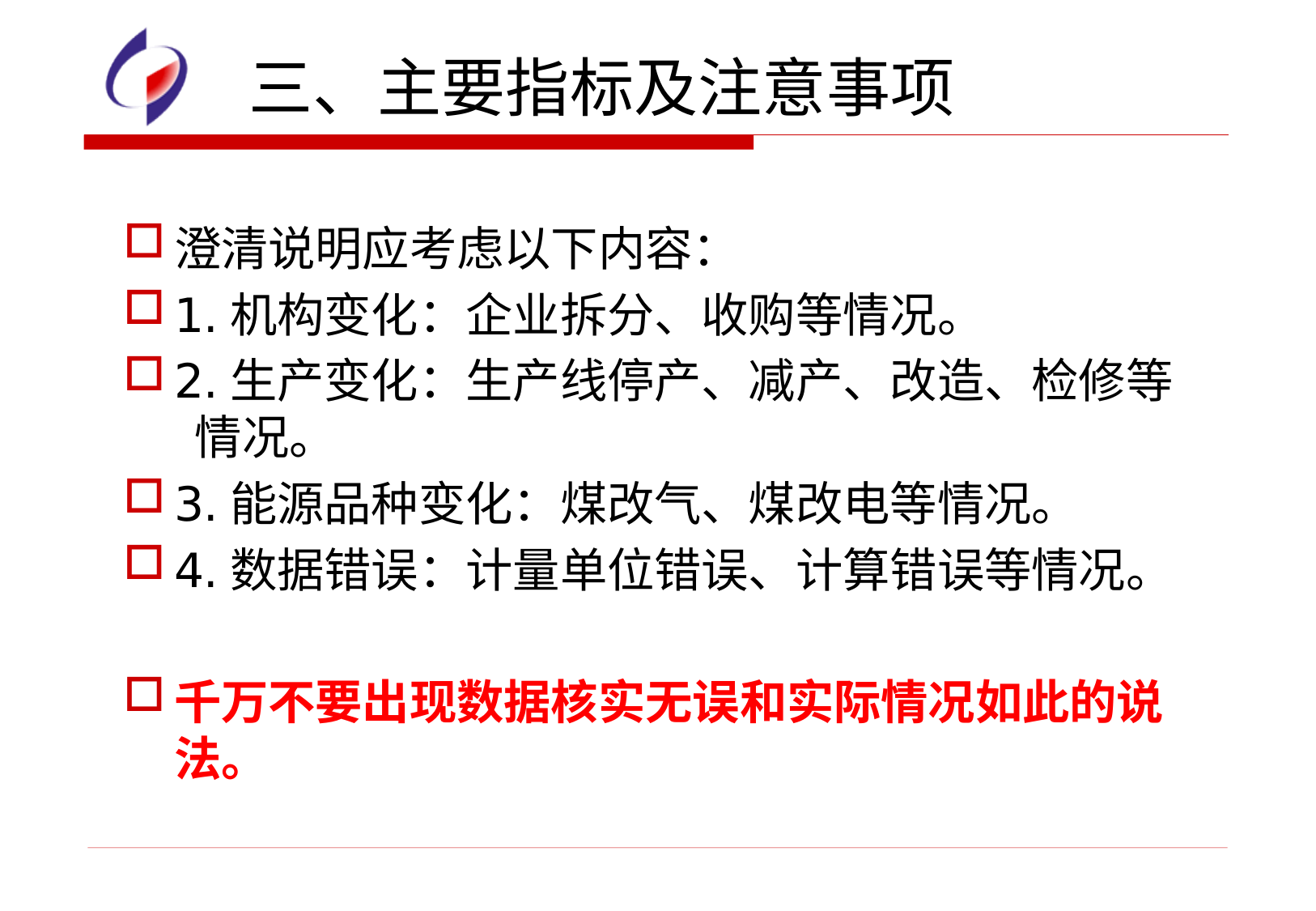

# 三、主要指标及注意事项
澄清说明应考虑以下内容：
1.机构变化：企业拆分、收购等情况。
2.生产变化：生产线停产、减产、改造、检修等    情况。
3.能源品种变化：煤改气、煤改电等情况。
4.数据错误：计量单位错误、计算错误等情况。

千万不要出现数据核实无误和实际情况如此的说法。